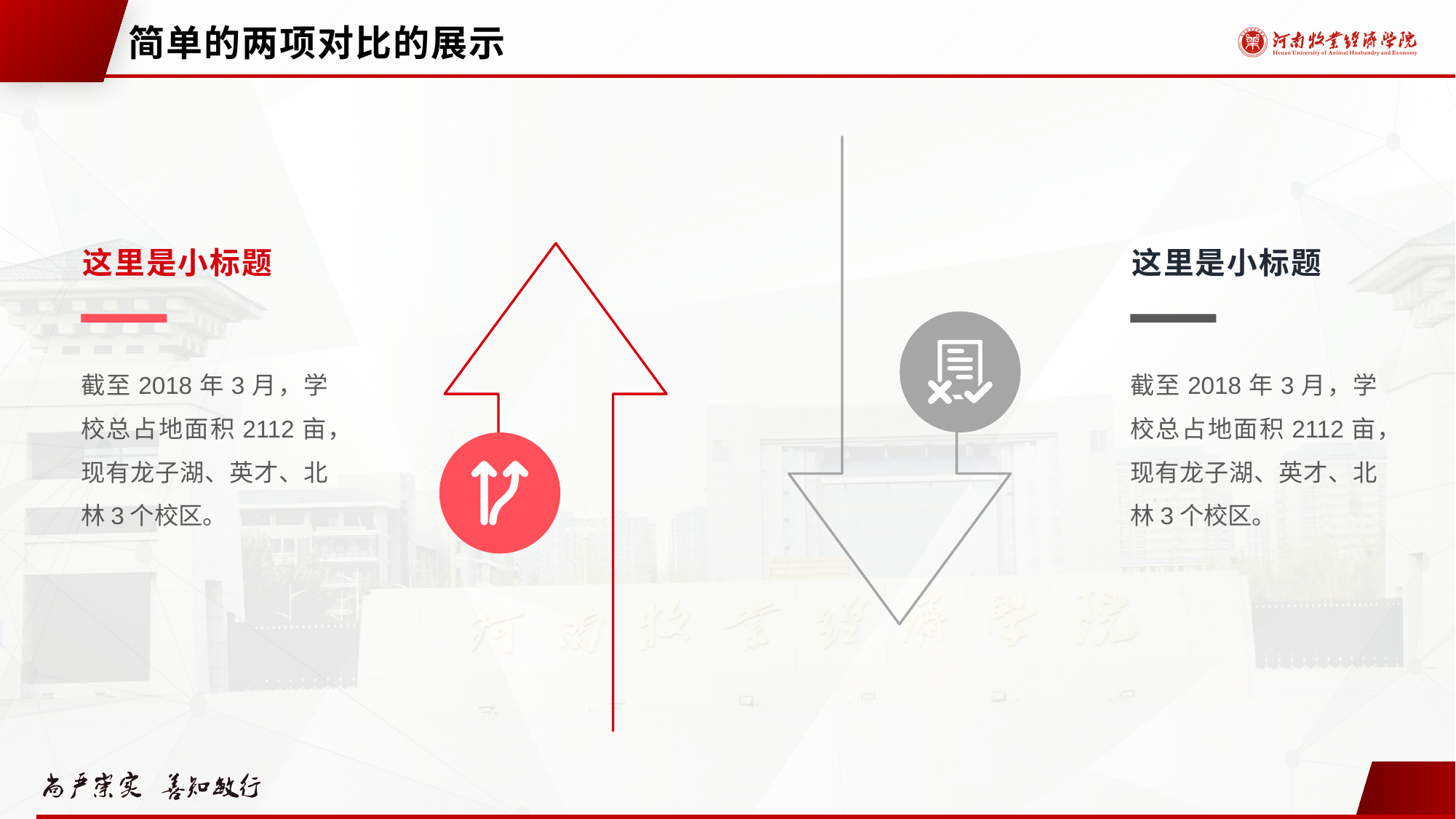

# 简单的两项对比的展示

这里是小标题

截至2018年3月，学校总占地面积2112亩，现有龙子湖、英才、北林3个校区。
这里是小标题

截至2018年3月，学校总占地面积2112亩，现有龙子湖、英才、北林3个校区。

36